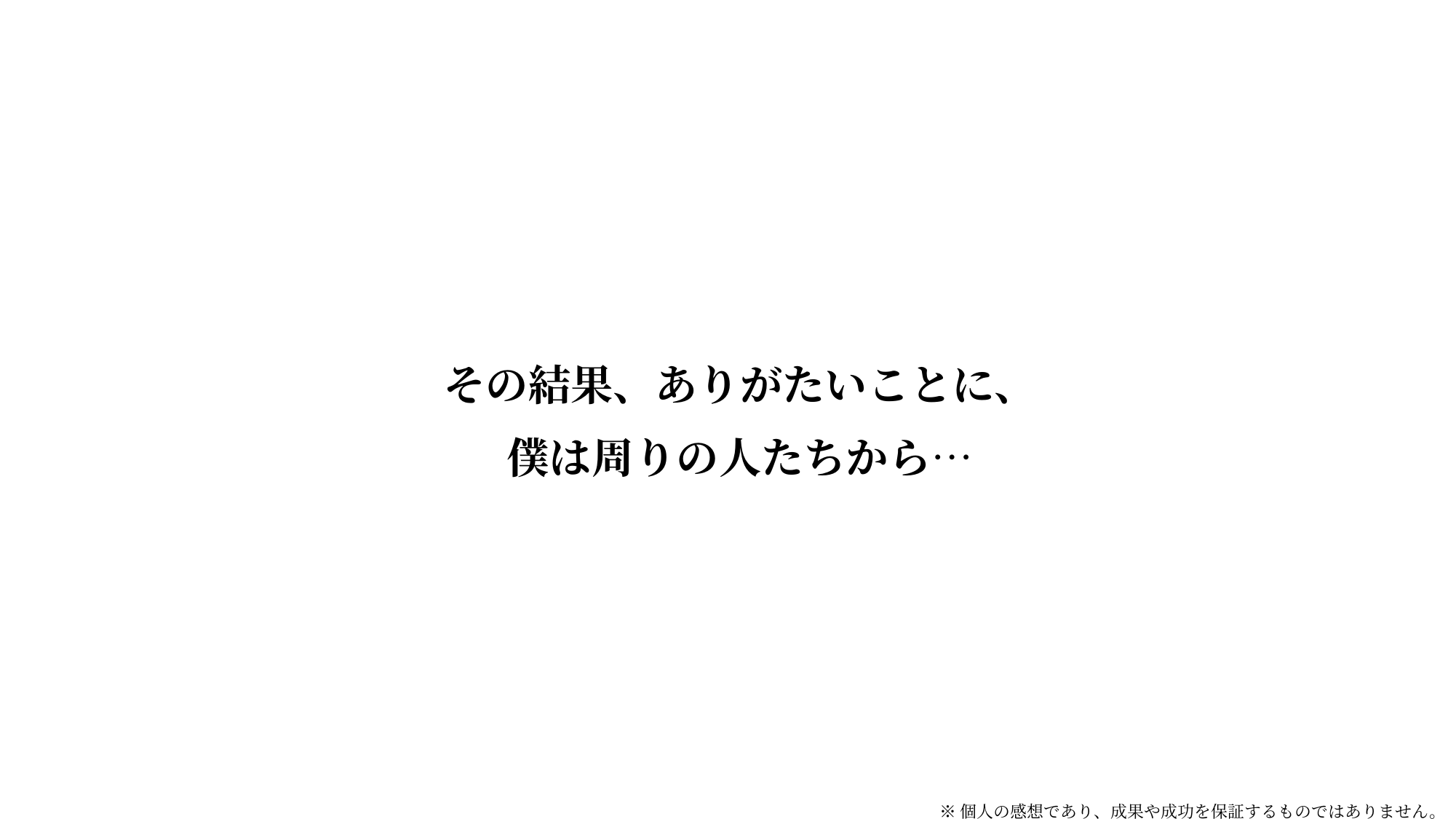

その結果、ありがたいことに、
僕は周りの人たちから…
※個人の感想であり、成果や成功を保証するものではありません。